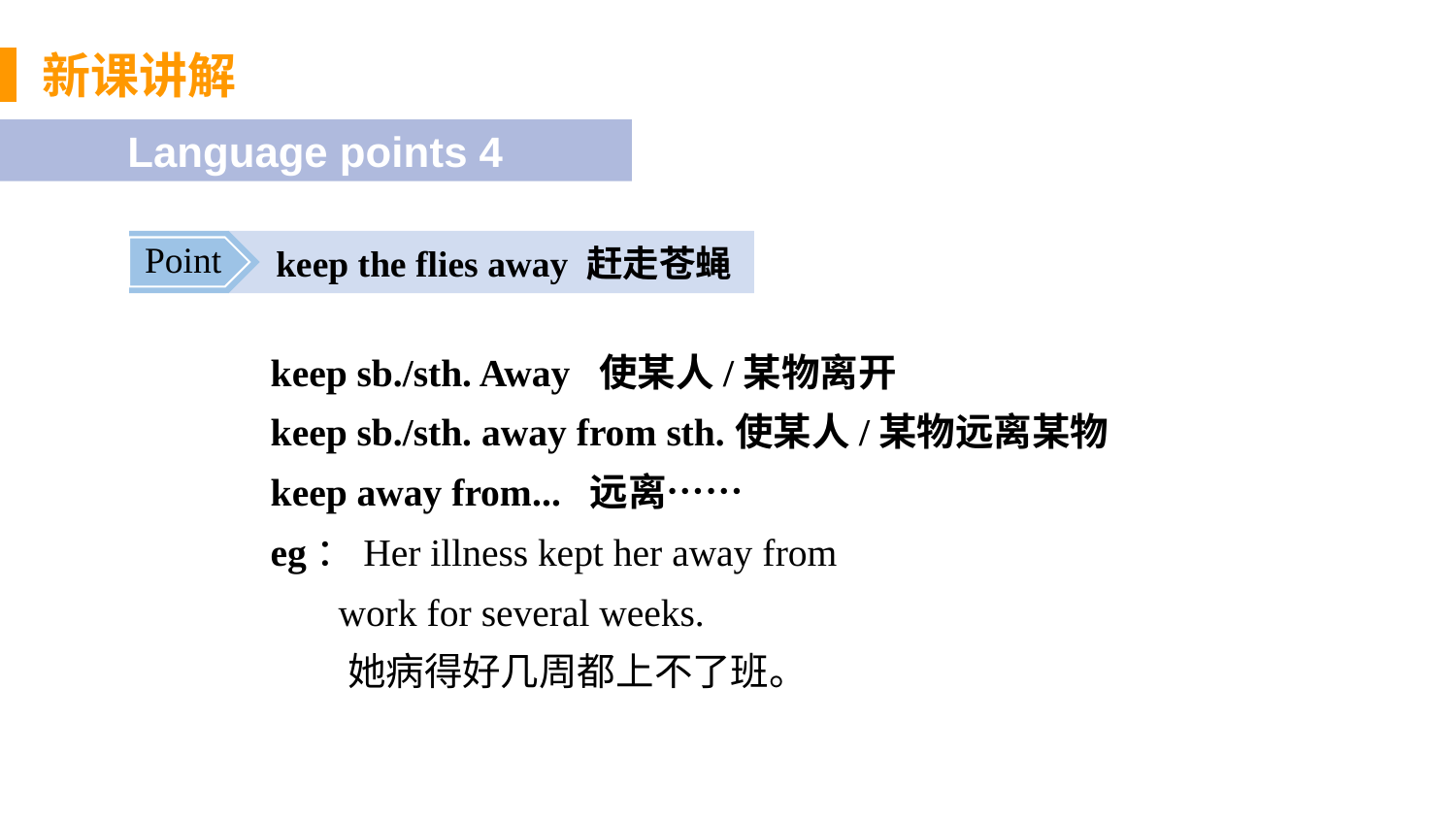

新课讲解

Language points 4

    keep the flies away 赶走苍蝇

Point

keep sb./sth. Away  使某人/某物离开
keep sb./sth. away from sth.使某人/某物远离某物
keep away from...  远离……
eg：Her illness kept her away from
       work for several weeks.
        她病得好几周都上不了班。